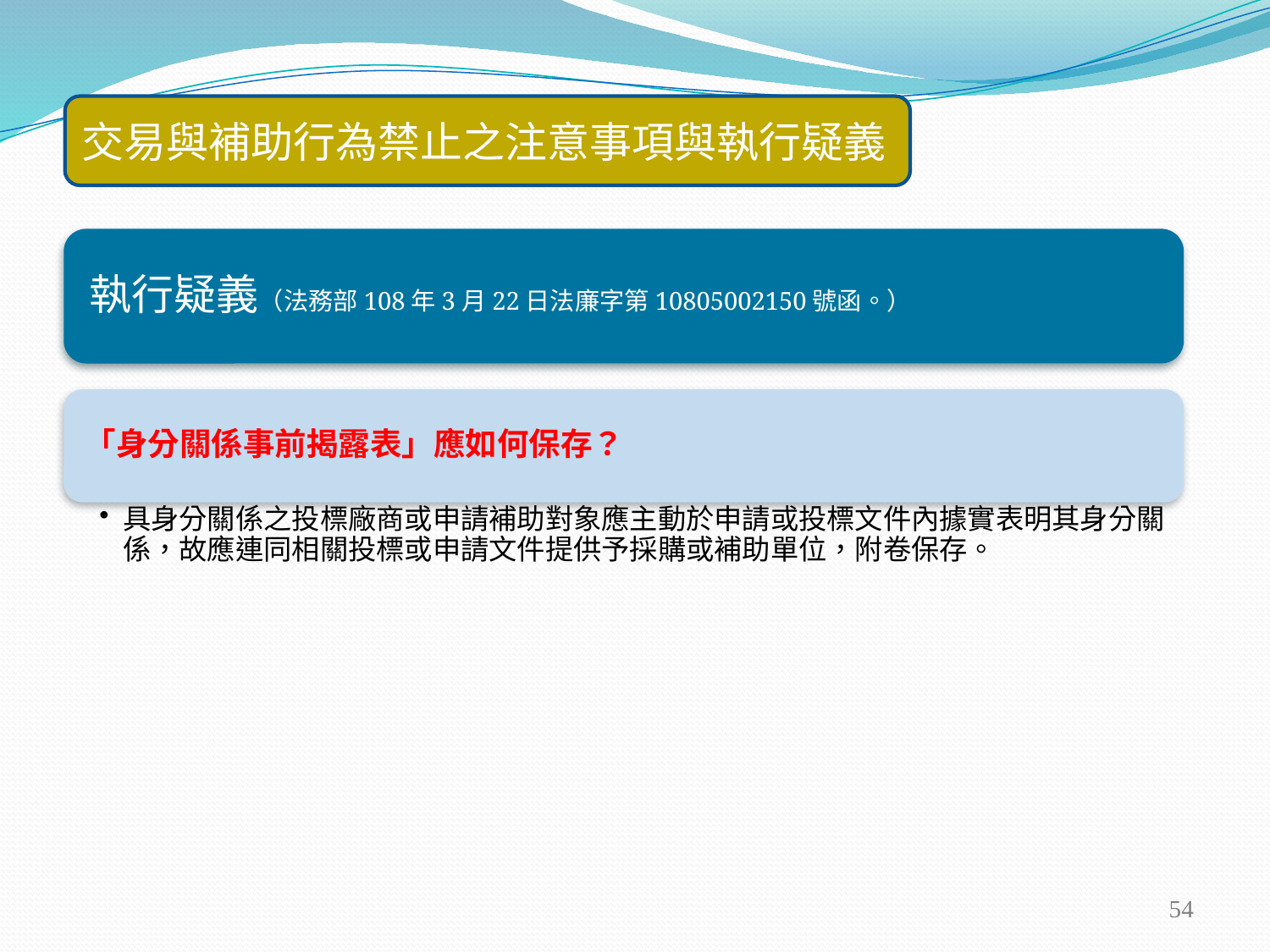

交易與補助行為禁止之注意事項與執行疑義
執行疑義（法務部108年3月22日法廉字第10805002150號函。）
「身分關係事前揭露表」應如何保存？
具身分關係之投標廠商或申請補助對象應主動於申請或投標文件內據實表明其身分關係，故應連同相關投標或申請文件提供予採購或補助單位，附卷保存。
54